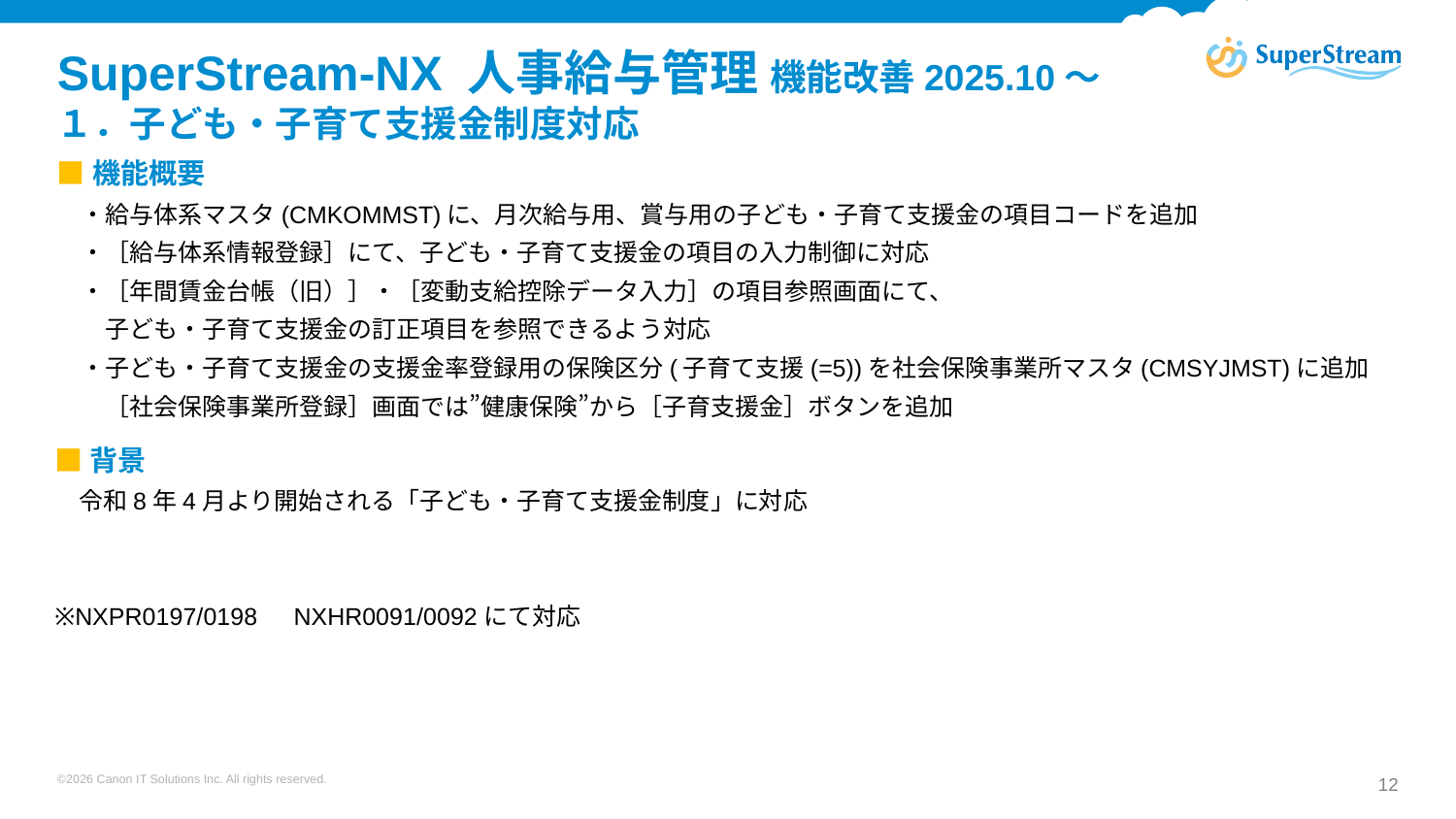

# SuperStream-NX 人事給与管理 機能改善2025.10～ １．子ども・子育て支援金制度対応
■機能概要
　・給与体系マスタ(CMKOMMST)に、月次給与用、賞与用の子ども・子育て支援金の項目コードを追加
　・［給与体系情報登録］にて、子ども・子育て支援金の項目の入力制御に対応
　・［年間賃金台帳（旧）］・［変動支給控除データ入力］の項目参照画面にて、
　　子ども・子育て支援金の訂正項目を参照できるよう対応
　・子ども・子育て支援金の支援金率登録用の保険区分(子育て支援(=5))を社会保険事業所マスタ(CMSYJMST)に追加
　　［社会保険事業所登録］画面では”健康保険”から［子育支援金］ボタンを追加
■背景
　令和8年4月より開始される「子ども・子育て支援金制度」に対応

※NXPR0197/0198　NXHR0091/0092にて対応
©2026 Canon IT Solutions Inc. All rights reserved.
12